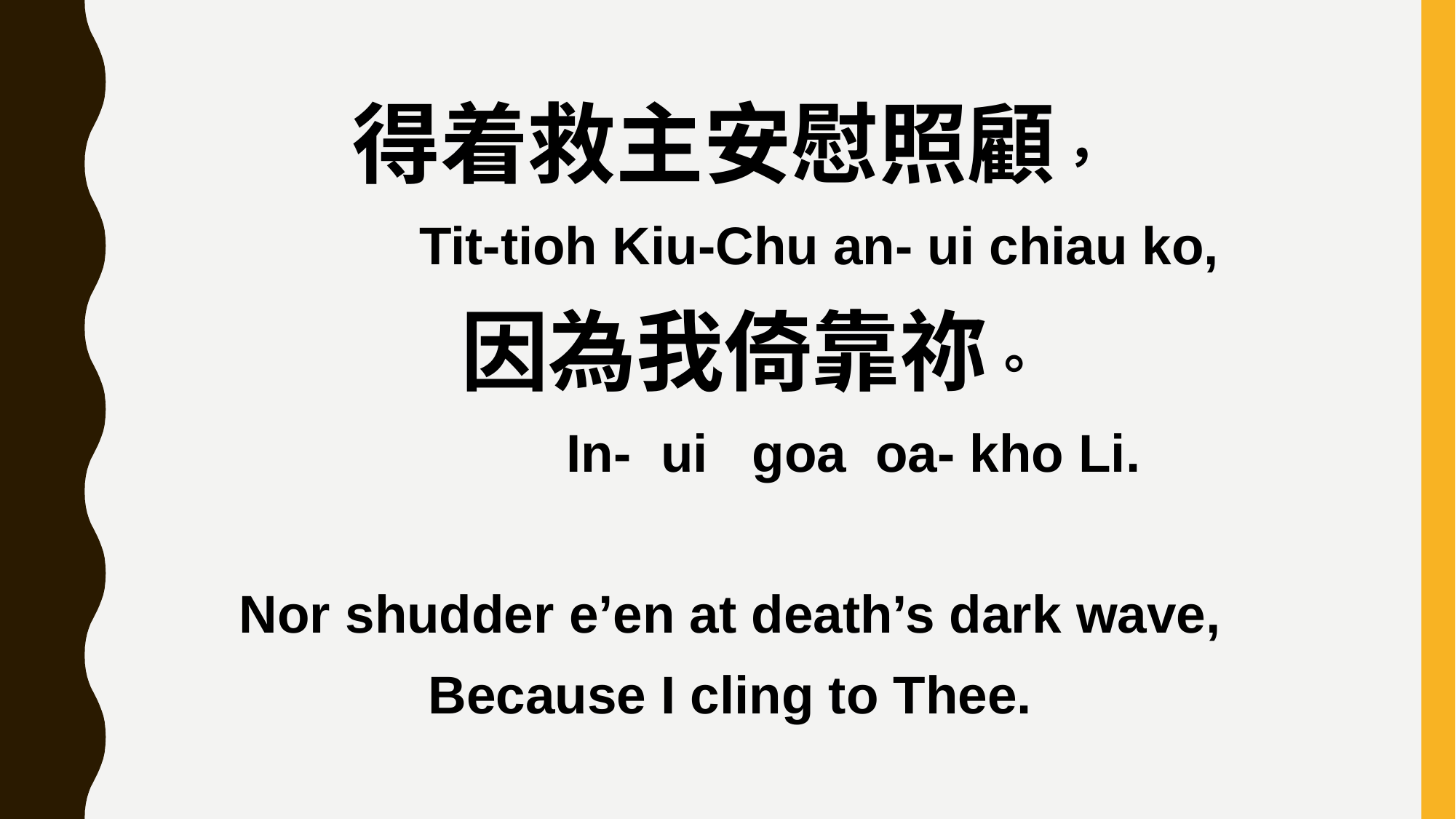

得着救主安慰照顧，
               Tit-tioh Kiu-Chu an- ui chiau ko,
 因為我倚靠祢。
                         In-  ui   goa  oa- kho Li.

Nor shudder e’en at death’s dark wave,
Because I cling to Thee.